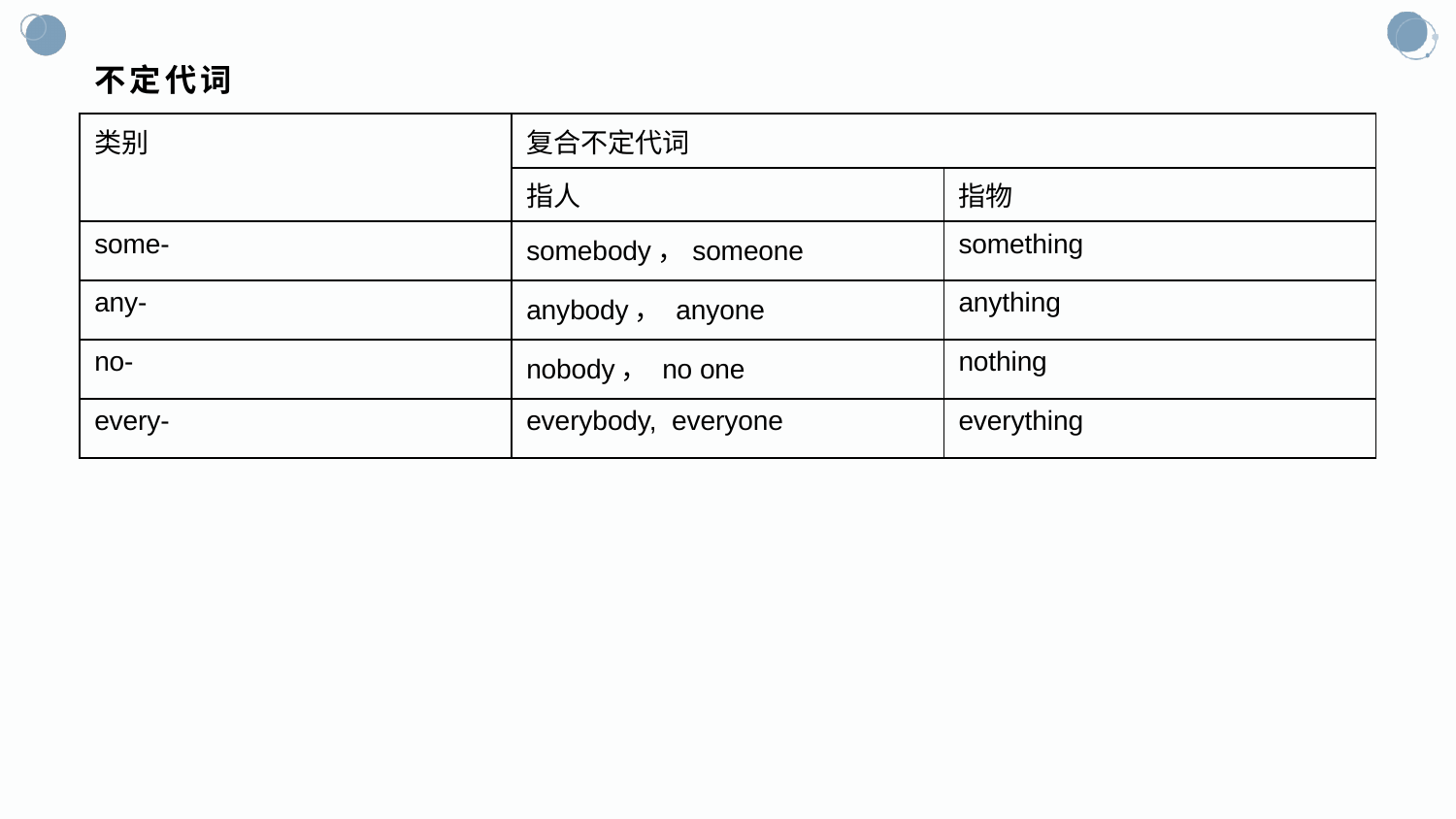

# 不定代词
| 类别 | 复合不定代词 |  |
| --- | --- | --- |
|  | 指人 | 指物 |
| some- | somebody，someone | something |
| any- | anybody， anyone | anything |
| no- | nobody， no one | nothing |
| every- | everybody, everyone | everything |